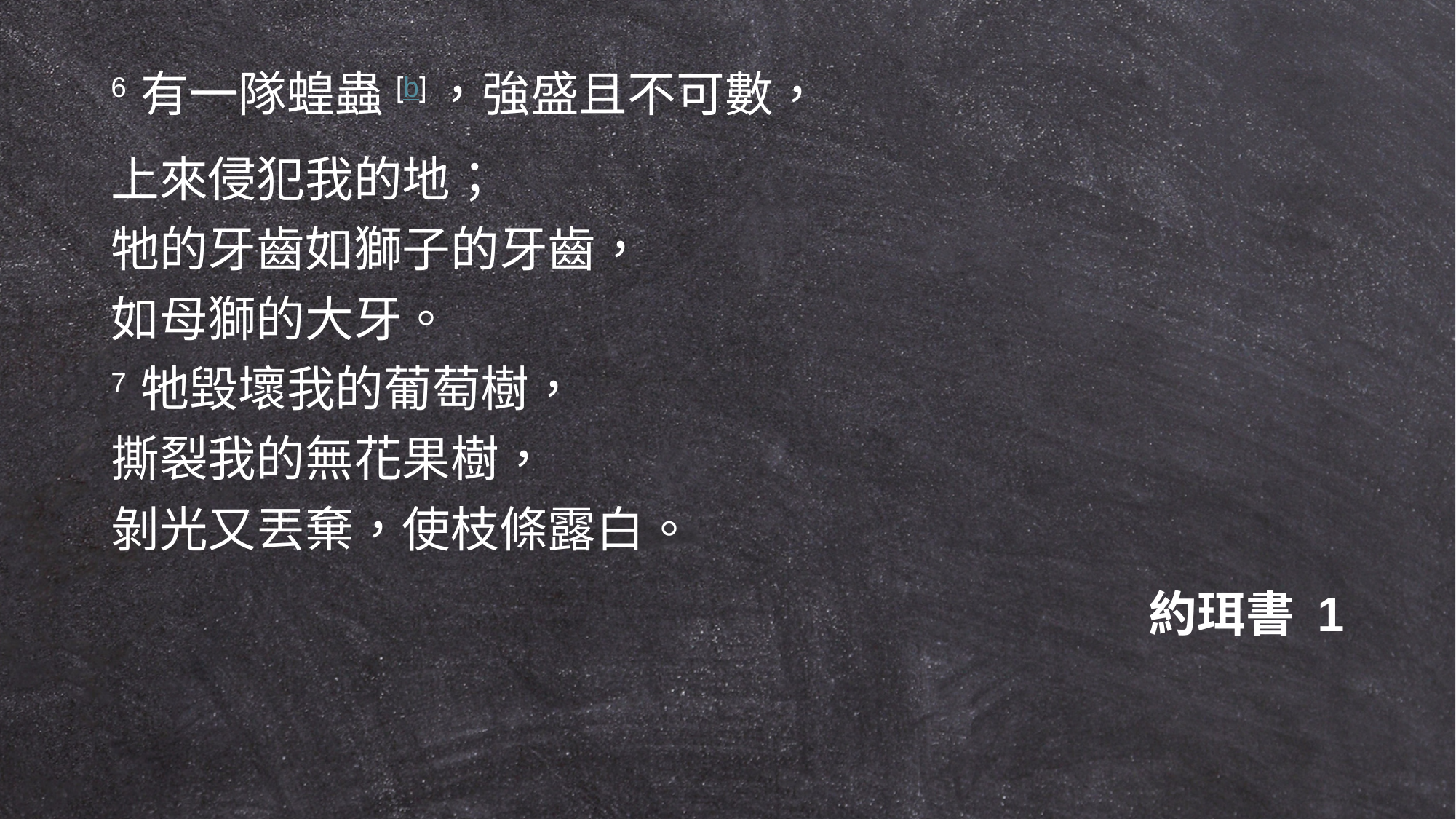

6 有一隊蝗蟲[b]，強盛且不可數，
上來侵犯我的地；
牠的牙齒如獅子的牙齒，
如母獅的大牙。
7 牠毀壞我的葡萄樹，
撕裂我的無花果樹，
剝光又丟棄，使枝條露白。
約珥書 1